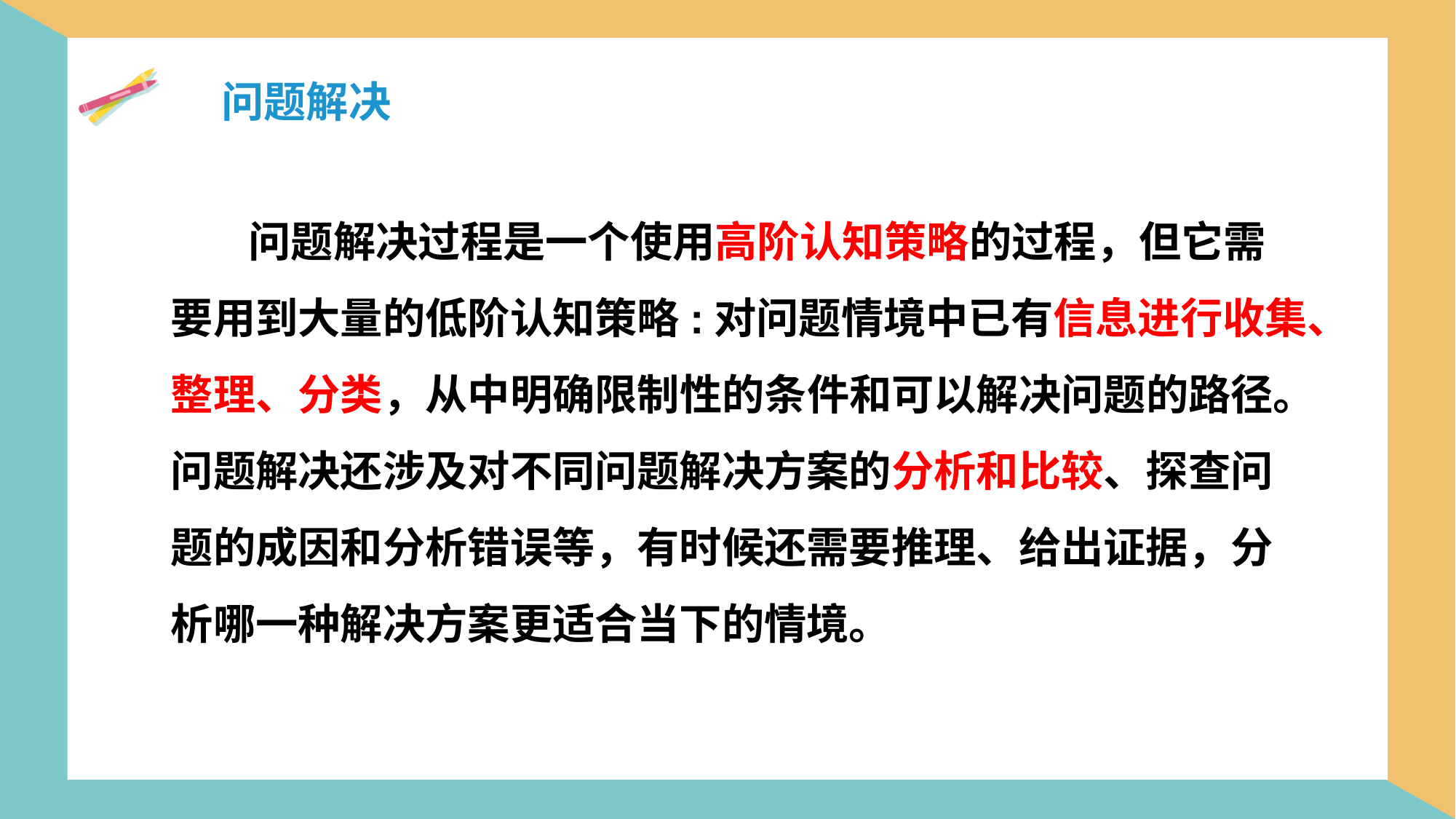

问题解决
       问题解决过程是一个使用高阶认知策略的过程，但它需要用到大量的低阶认知策略:对问题情境中已有信息进行收集、整理、分类，从中明确限制性的条件和可以解决问题的路径。问题解决还涉及对不同问题解决方案的分析和比较、探查问题的成因和分析错误等，有时候还需要推理、给出证据，分析哪一种解决方案更适合当下的情境。